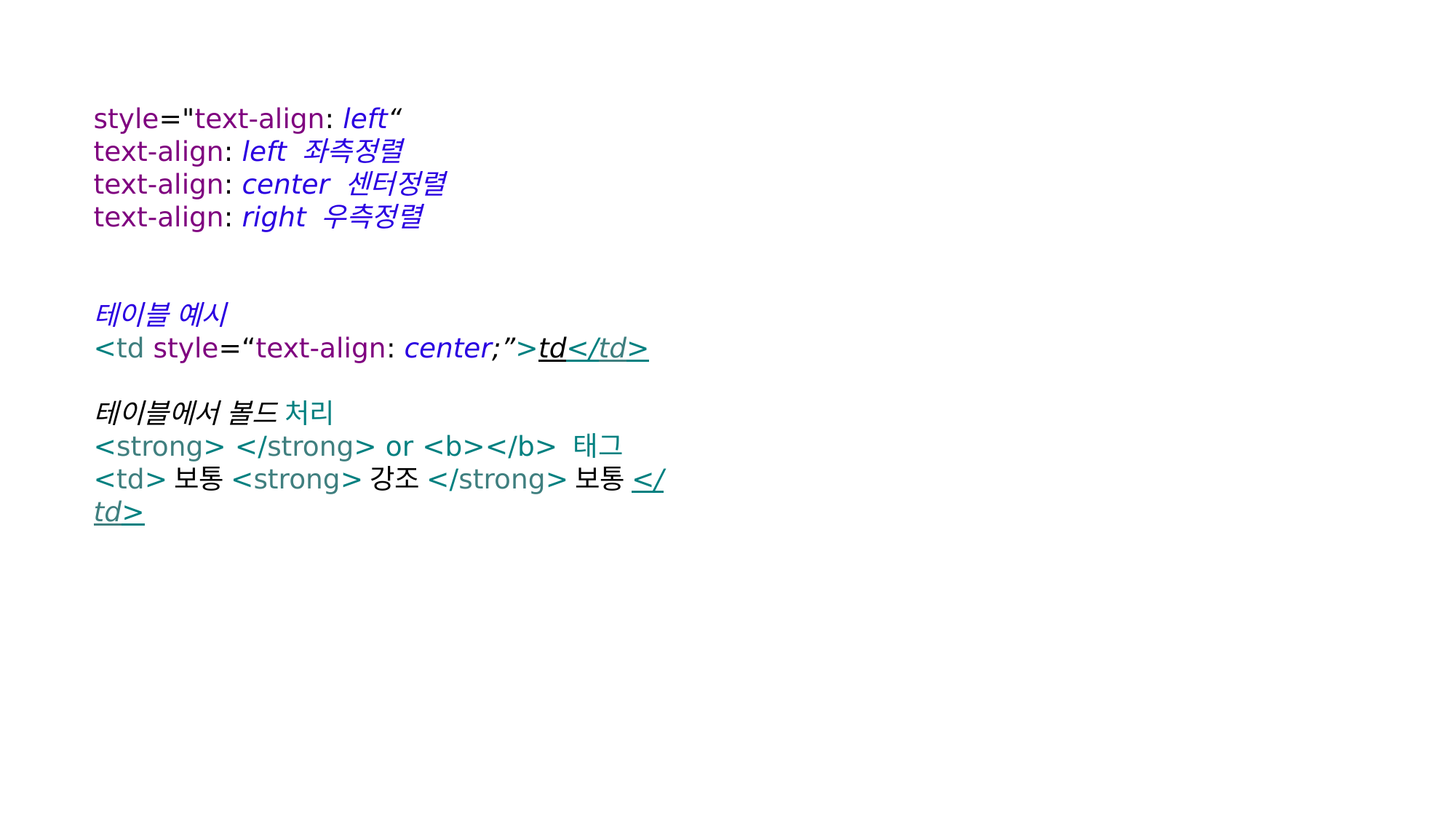

style="text-align: left“
text-align: left 좌측정렬
text-align: center 센터정렬
text-align: right 우측정렬

테이블 예시
<td style=“text-align: center;”>td</td>

테이블에서 볼드 처리
<strong> </strong> or <b></b> 태그
<td>보통<strong>강조</strong>보통</td>